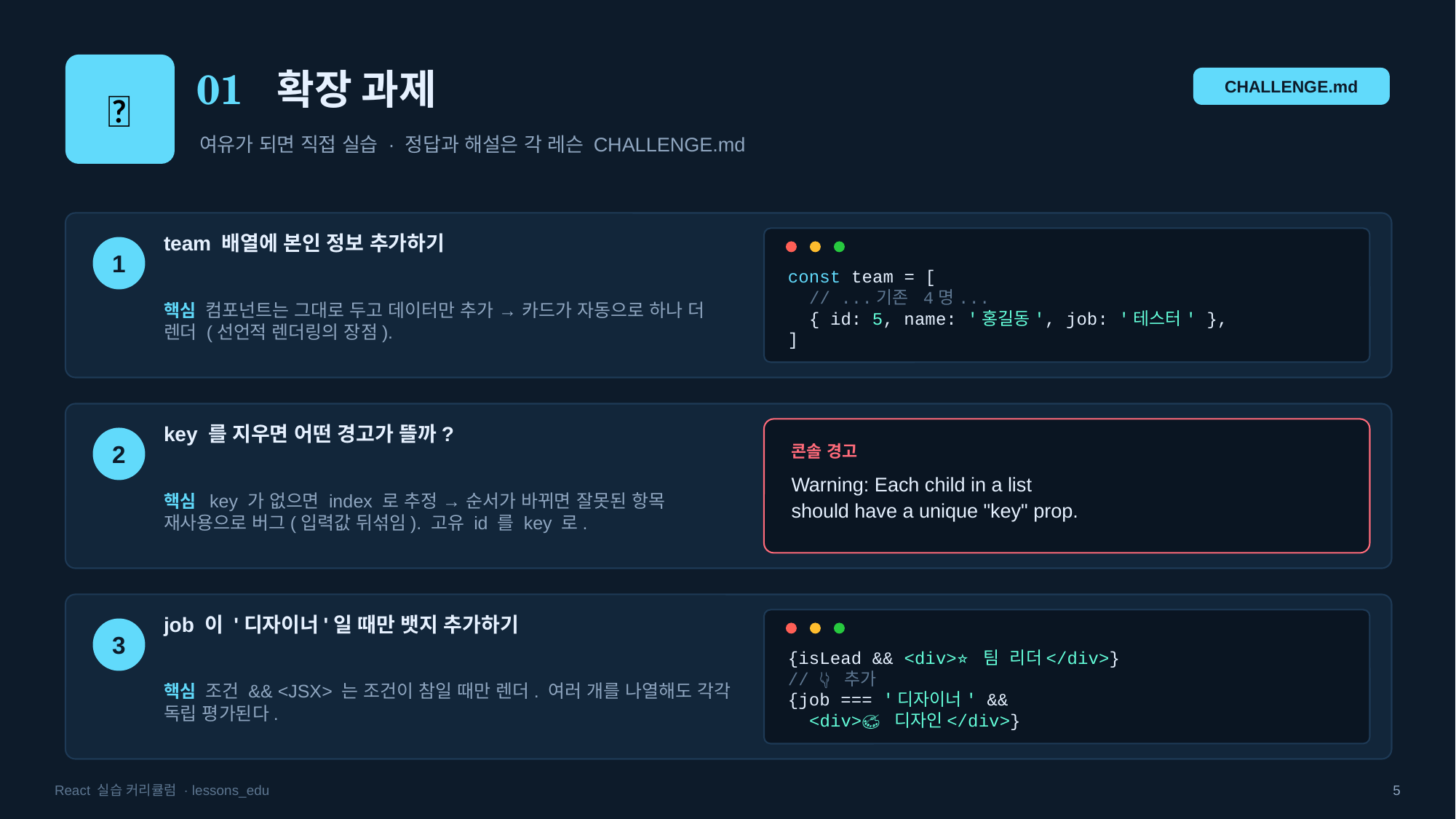

🧩
01  확장 과제
CHALLENGE.md
여유가 되면 직접 실습 · 정답과 해설은 각 레슨 CHALLENGE.md

team 배열에 본인 정보 추가하기

1

const team = [
  // ...기존 4명...
  { id: 5, name: '홍길동', job: '테스터' },
]
핵심  컴포넌트는 그대로 두고 데이터만 추가 → 카드가 자동으로 하나 더 렌더 (선언적 렌더링의 장점).

key 를 지우면 어떤 경고가 뜰까?

2
콘솔 경고
Warning: Each child in a list
should have a unique "key" prop.
핵심  key 가 없으면 index 로 추정 → 순서가 바뀌면 잘못된 항목 재사용으로 버그(입력값 뒤섞임). 고유 id 를 key 로.

job 이 '디자이너'일 때만 뱃지 추가하기

3

{isLead && <div>⭐ 팀 리더</div>}
// 👇 추가
{job === '디자이너' &&
  <div>🎨 디자인</div>}
핵심  조건 && <JSX> 는 조건이 참일 때만 렌더. 여러 개를 나열해도 각각 독립 평가된다.
React 실습 커리큘럼 · lessons_edu
5